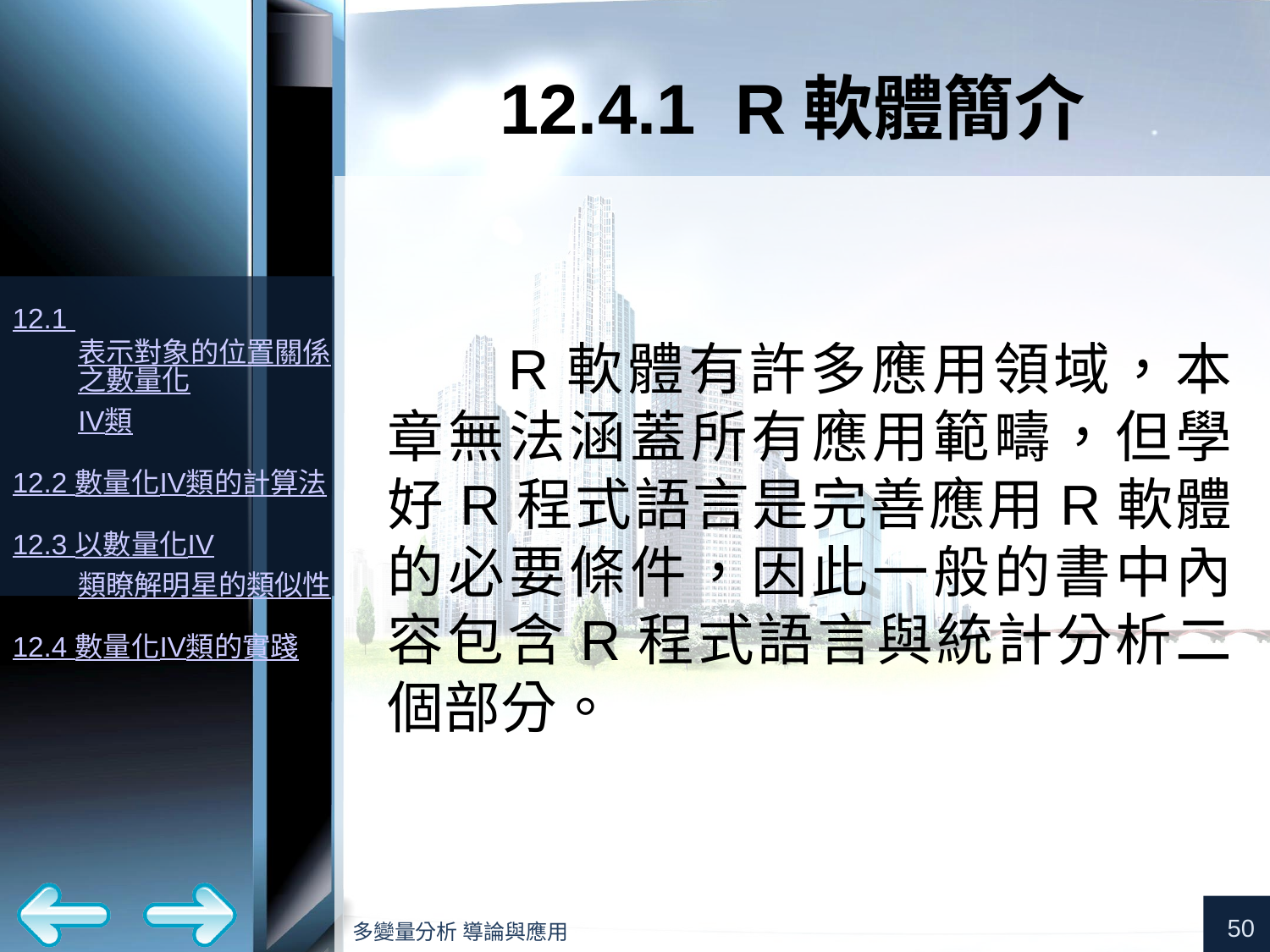

# 12.4.1  R軟體簡介
R軟體有許多應用領域，本章無法涵蓋所有應用範疇，但學好R程式語言是完善應用R軟體的必要條件，因此一般的書中內容包含R程式語言與統計分析二個部分。
50
多變量分析 導論與應用